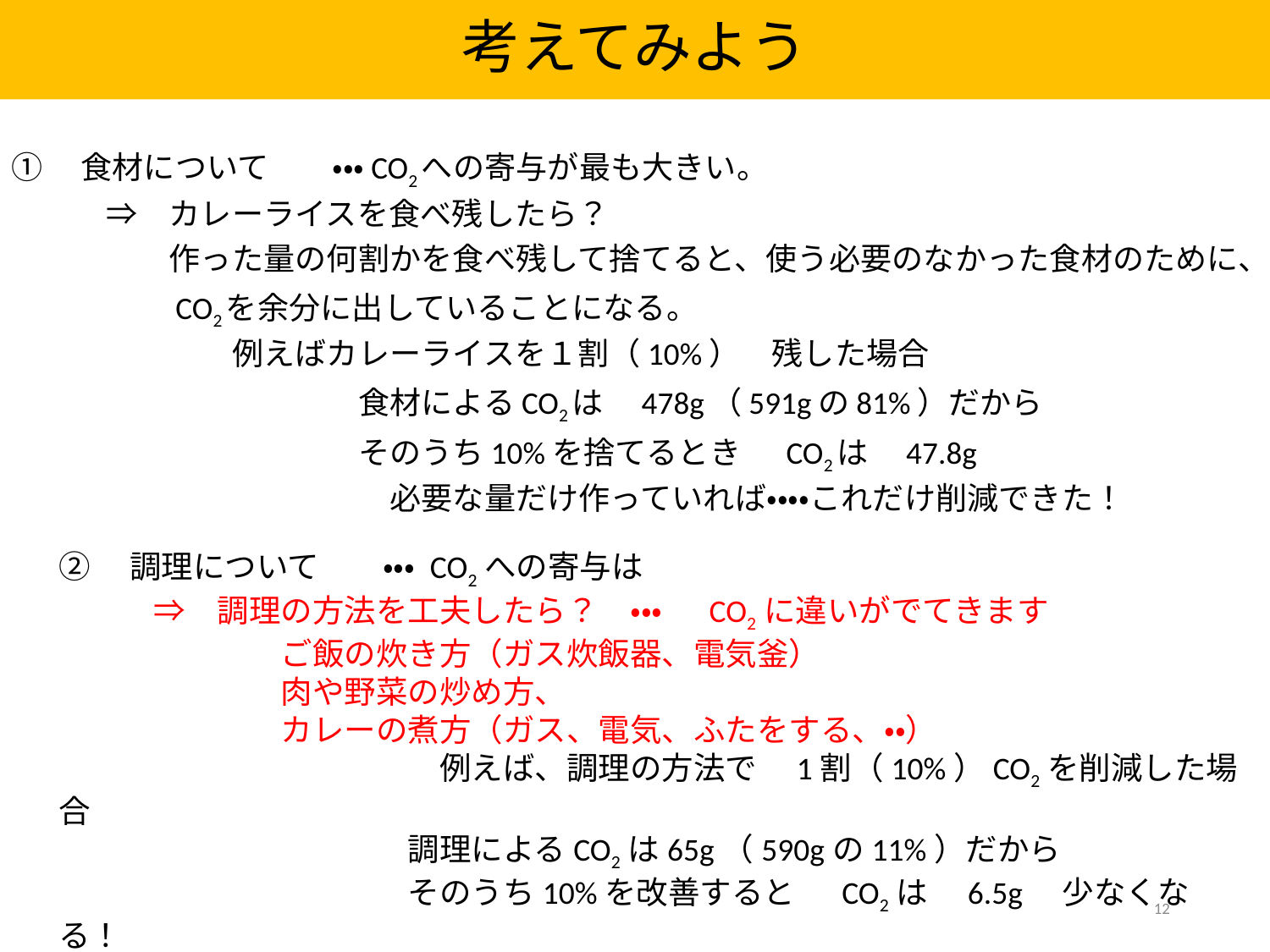

# 考えてみよう
①　食材について　　・・・CO2への寄与が最も大きい。
　　　⇒　カレーライスを食べ残したら？
　　　　　作った量の何割かを食べ残して捨てると、使う必要のなかった食材のために、
　　　　　CO2を余分に出していることになる。
　　　　　　　例えばカレーライスを１割（10%）　残した場合
　　　　　　　　　　　食材によるCO2は　478g（591gの81%）だから
　　　　　　　　　　　そのうち10%を捨てるとき　 CO2は　47.8g
　　　　　　　　　　　　必要な量だけ作っていれば・・・・これだけ削減できた！
②　調理について　　・・・ CO2への寄与は
　　　⇒　調理の方法を工夫したら？　・・・　 CO2に違いがでてきます
　　　　　　　ご飯の炊き方（ガス炊飯器、電気釜）
　　　　　　　肉や野菜の炒め方、
　　　　　　　カレーの煮方（ガス、電気、ふたをする、・・）
　　　　　　　　　　　　例えば、調理の方法で　1割（10%）CO2を削減した場合
　　　　　　　　　　　調理によるCO2は65g（590gの11%）だから
　　　　　　　　　　　そのうち10%を改善すると　 CO2は　6.5g　少なくなる！
12